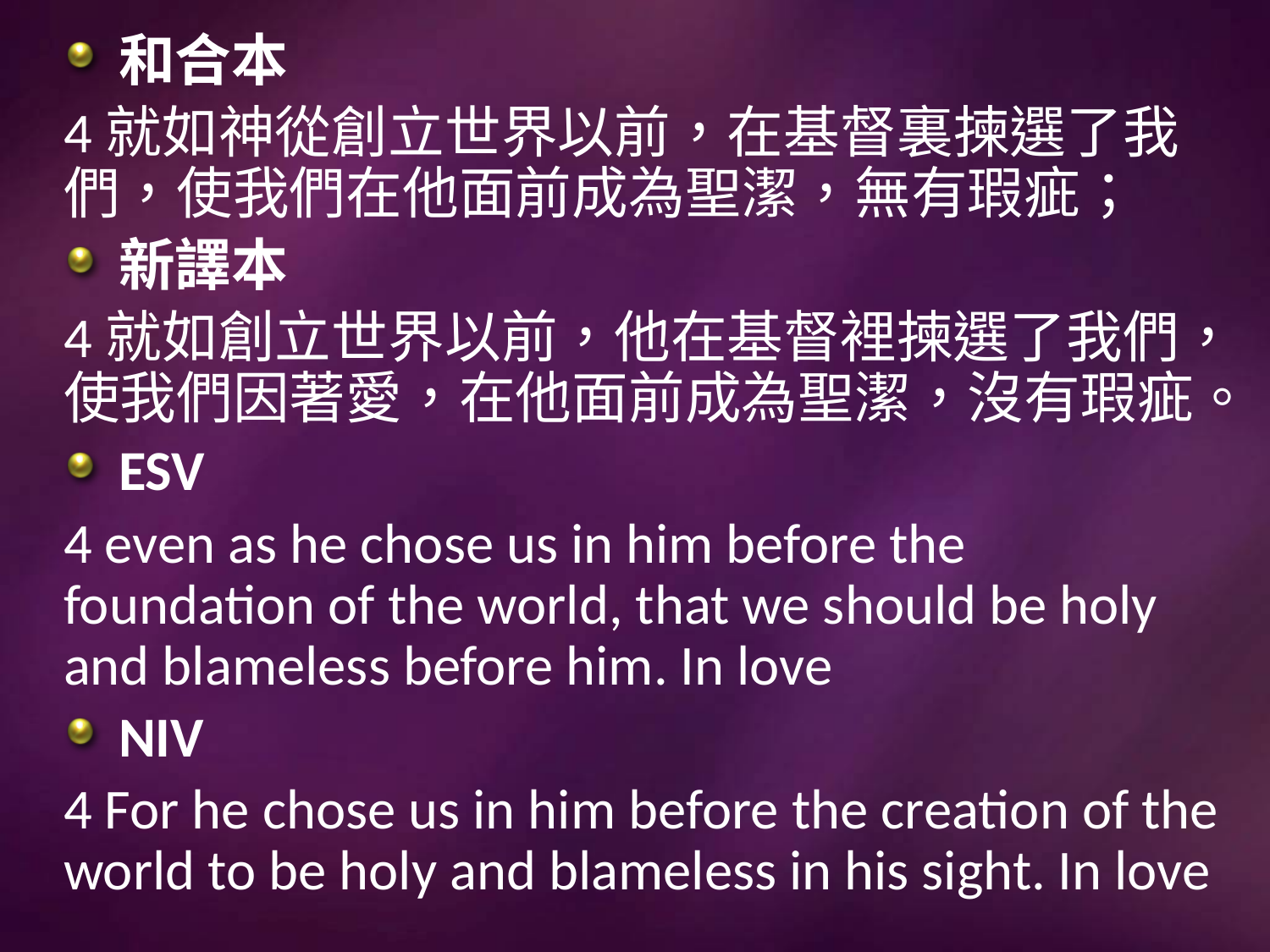

和合本
4就如神從創立世界以前，在基督裏揀選了我們，使我們在他面前成為聖潔，無有瑕疵；
新譯本
4就如創立世界以前，他在基督裡揀選了我們，使我們因著愛，在他面前成為聖潔，沒有瑕疵。
ESV
4 even as he chose us in him before the foundation of the world, that we should be holy and blameless before him. In love
NIV
4 For he chose us in him before the creation of the world to be holy and blameless in his sight. In love